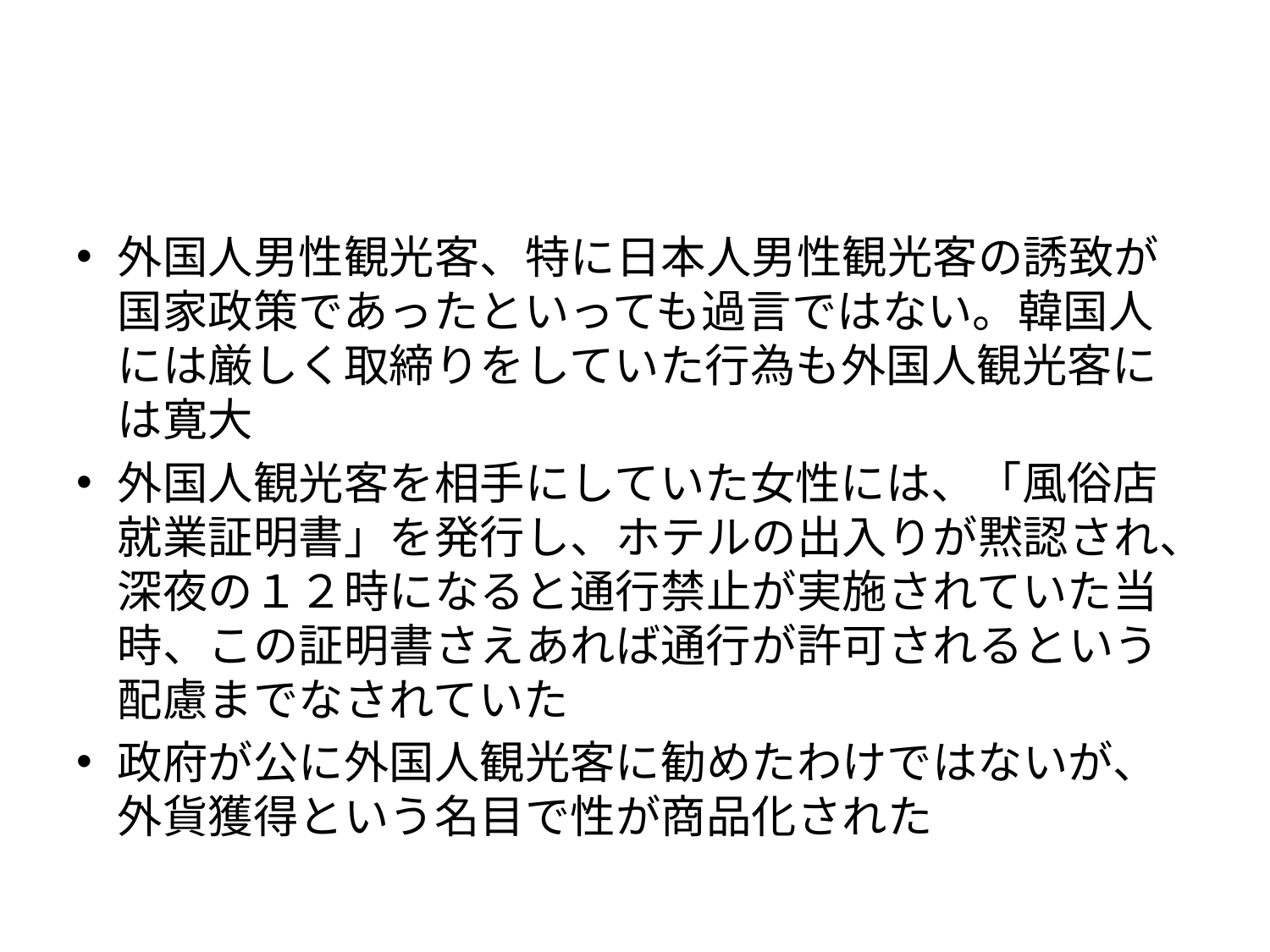

#
外国人男性観光客、特に日本人男性観光客の誘致が国家政策であったといっても過言ではない。韓国人には厳しく取締りをしていた行為も外国人観光客には寛大
外国人観光客を相手にしていた女性には、「風俗店就業証明書」を発行し、ホテルの出入りが黙認され、深夜の１２時になると通行禁止が実施されていた当時、この証明書さえあれば通行が許可されるという配慮までなされていた
政府が公に外国人観光客に勧めたわけではないが、外貨獲得という名目で性が商品化された